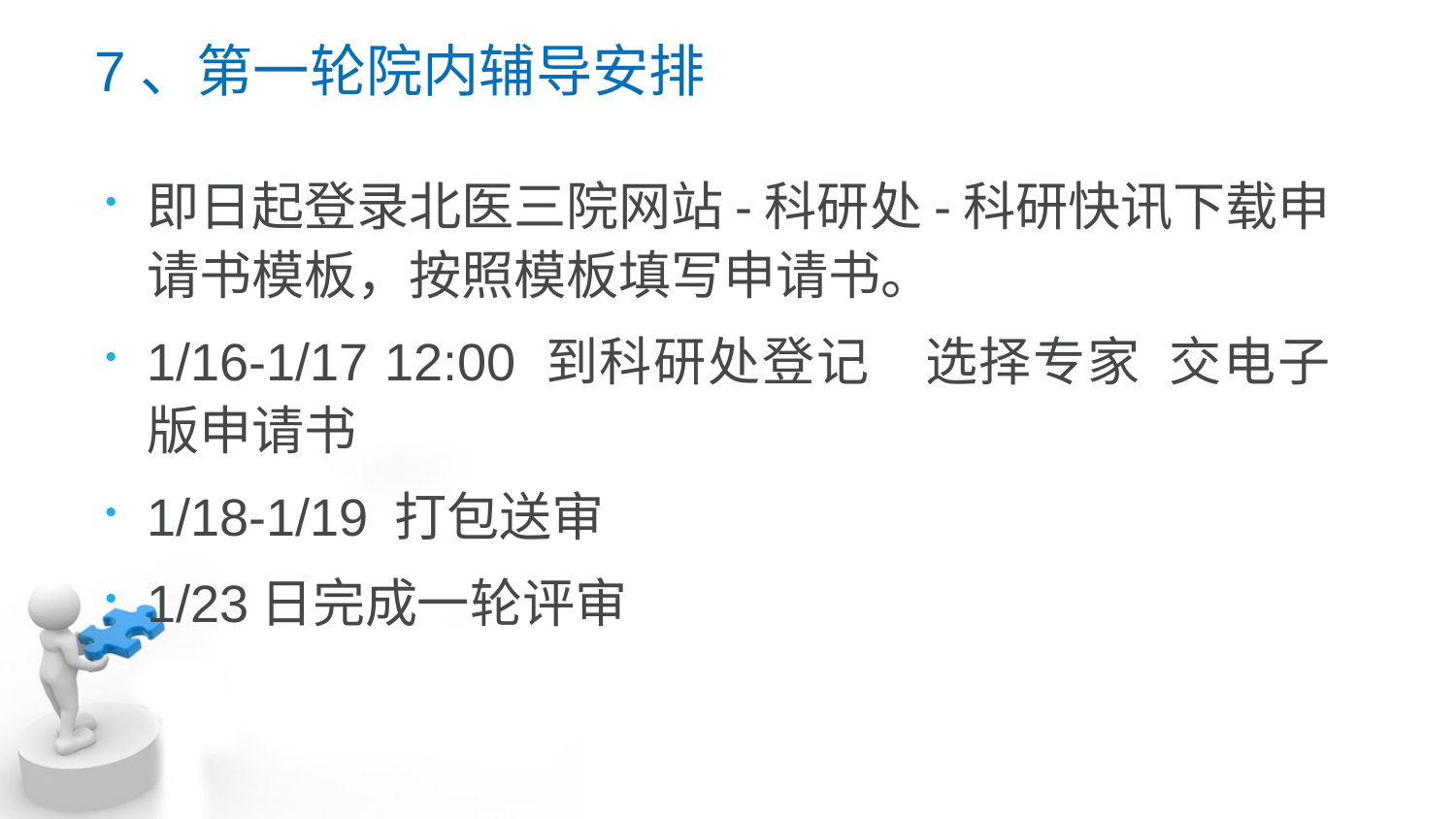

# 7、第一轮院内辅导安排
即日起登录北医三院网站-科研处-科研快讯下载申请书模板，按照模板填写申请书。
1/16-1/17 12:00 到科研处登记    选择专家  交电子版申请书
1/18-1/19 打包送审
1/23日完成一轮评审